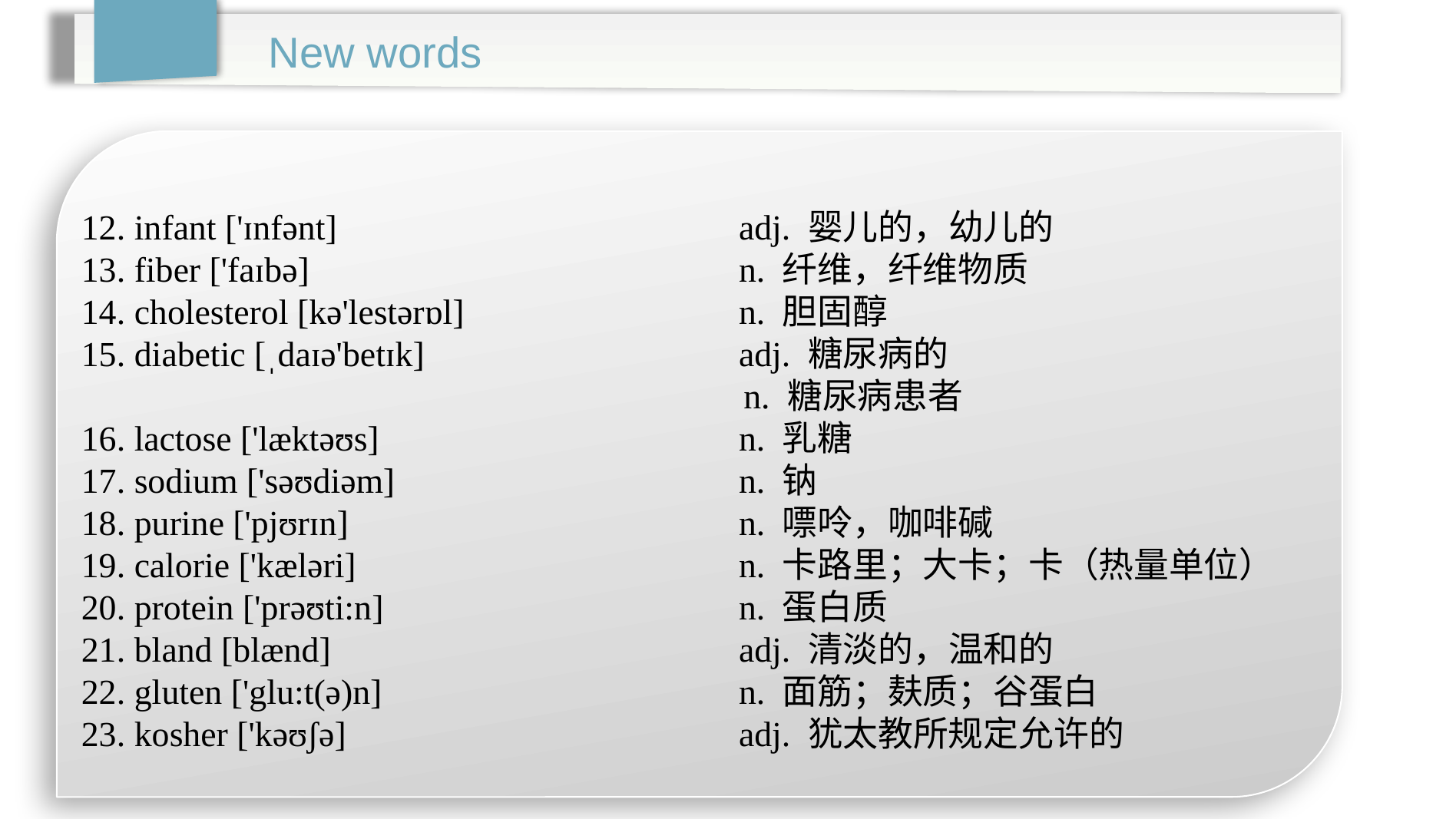

New words

12. infant ['ɪnfənt]				adj. 婴儿的，幼儿的
13. fiber ['faɪbə]				n. 纤维，纤维物质
14. cholesterol [kə'lestərɒl]			n. 胆固醇
15. diabetic [ˌdaɪə'betɪk]			adj. 糖尿病的
                                                                           n. 糖尿病患者
16. lactose ['læktəʊs]				n. 乳糖
17. sodium ['səʊdiəm]			n. 钠
18. purine ['pjʊrɪn]				n. 嘌呤，咖啡碱
19. calorie ['kæləri]				n. 卡路里；大卡；卡（热量单位）
20. protein ['prəʊti:n]				n. 蛋白质
21. bland [blænd]				adj. 清淡的，温和的
22. gluten ['glu:t(ə)n]				n. 面筋；麸质；谷蛋白
23. kosher ['kəʊʃə]				adj. 犹太教所规定允许的